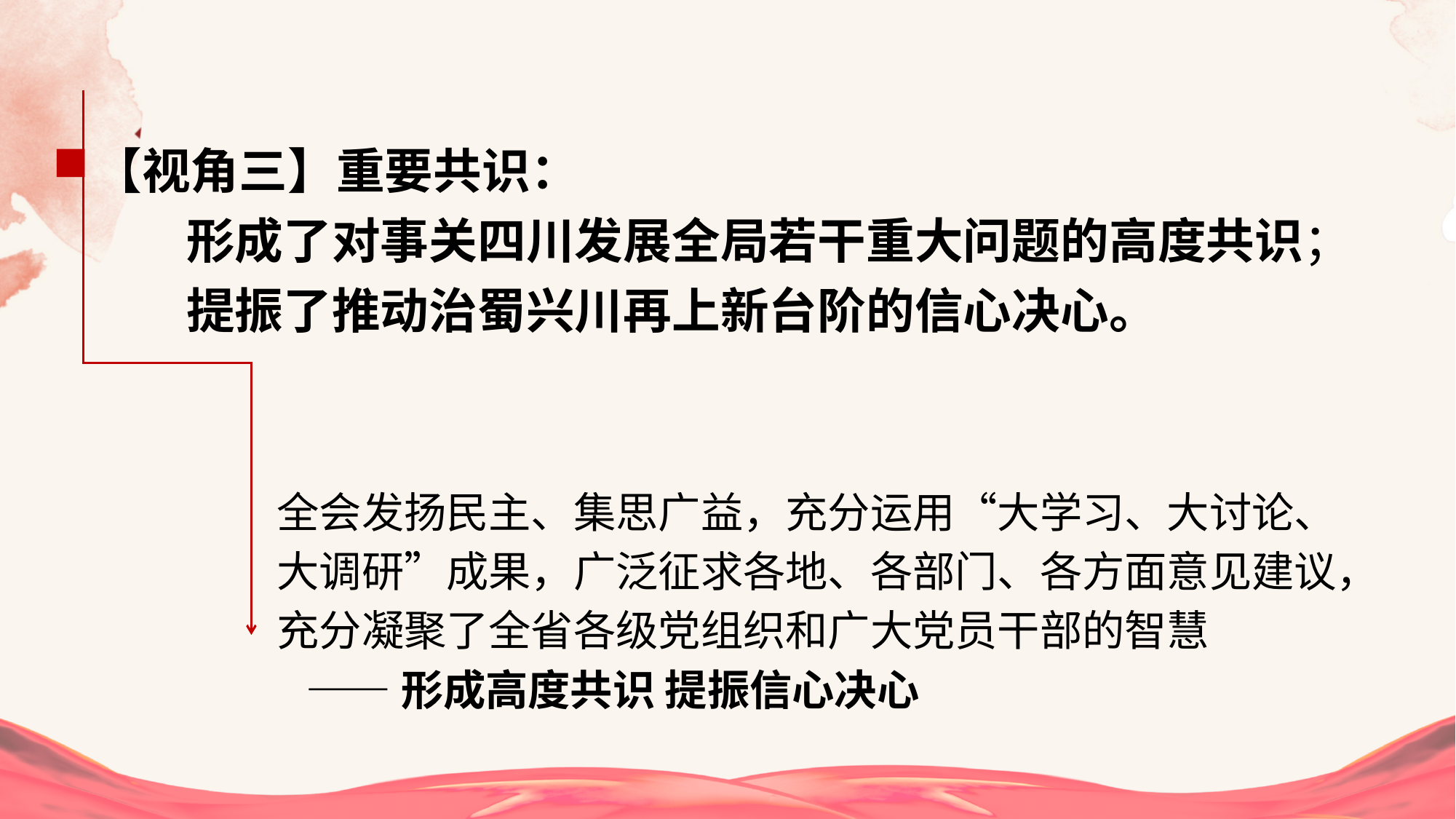

【视角三】重要共识：
           形成了对事关四川发展全局若干重大问题的高度共识；
           提振了推动治蜀兴川再上新台阶的信心决心。

全会发扬民主、集思广益，充分运用“大学习、大讨论、大调研”成果，广泛征求各地、各部门、各方面意见建议，充分凝聚了全省各级党组织和广大党员干部的智慧
   ——形成高度共识 提振信心决心